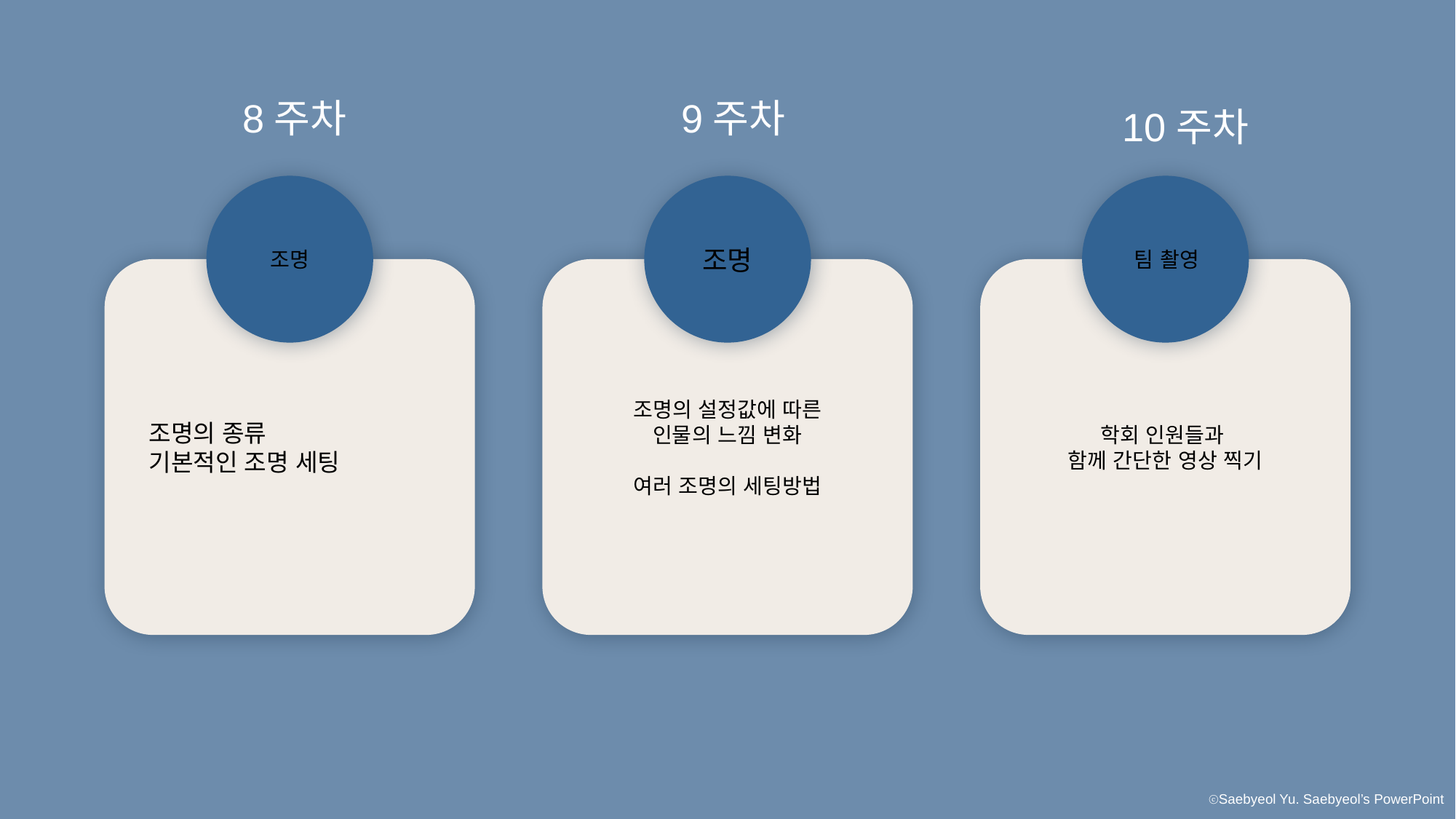

8주차
9주차
10주차
조명
조명
  팀 촬영

조명의 설정값에 따른
인물의 느낌 변화

여러 조명의 세팅방법
학회 인원들과
함께 간단한 영상 찍기

조명의 종류
기본적인 조명 세팅